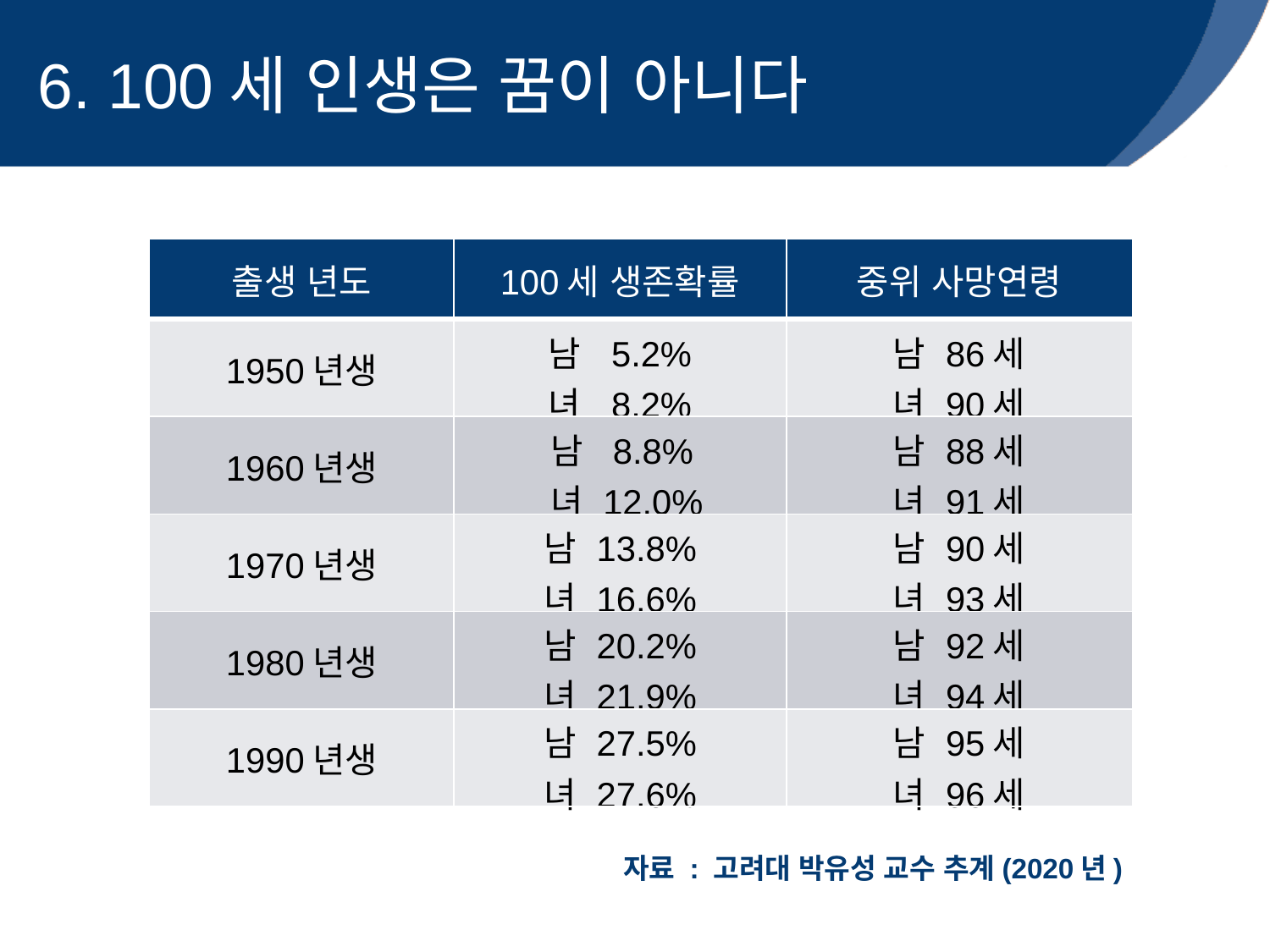

6. 100세 인생은 꿈이 아니다
| 출생 년도 | 100세 생존확률 | 중위 사망연령 |
| --- | --- | --- |
| 1950년생 | 남 5.2% 녀 8.2% | 남 86세 녀 90세 |
| 1960년생 | 남 8.8% 녀 12.0% | 남 88세 녀 91세 |
| 1970년생 | 남 13.8% 녀 16.6% | 남 90세 녀 93세 |
| 1980년생 | 남 20.2% 녀 21.9% | 남 92세 녀 94세 |
| 1990년생 | 남 27.5% 녀 27.6% | 남 95세 녀 96세 |
자료 : 고려대 박유성 교수 추계(2020년)